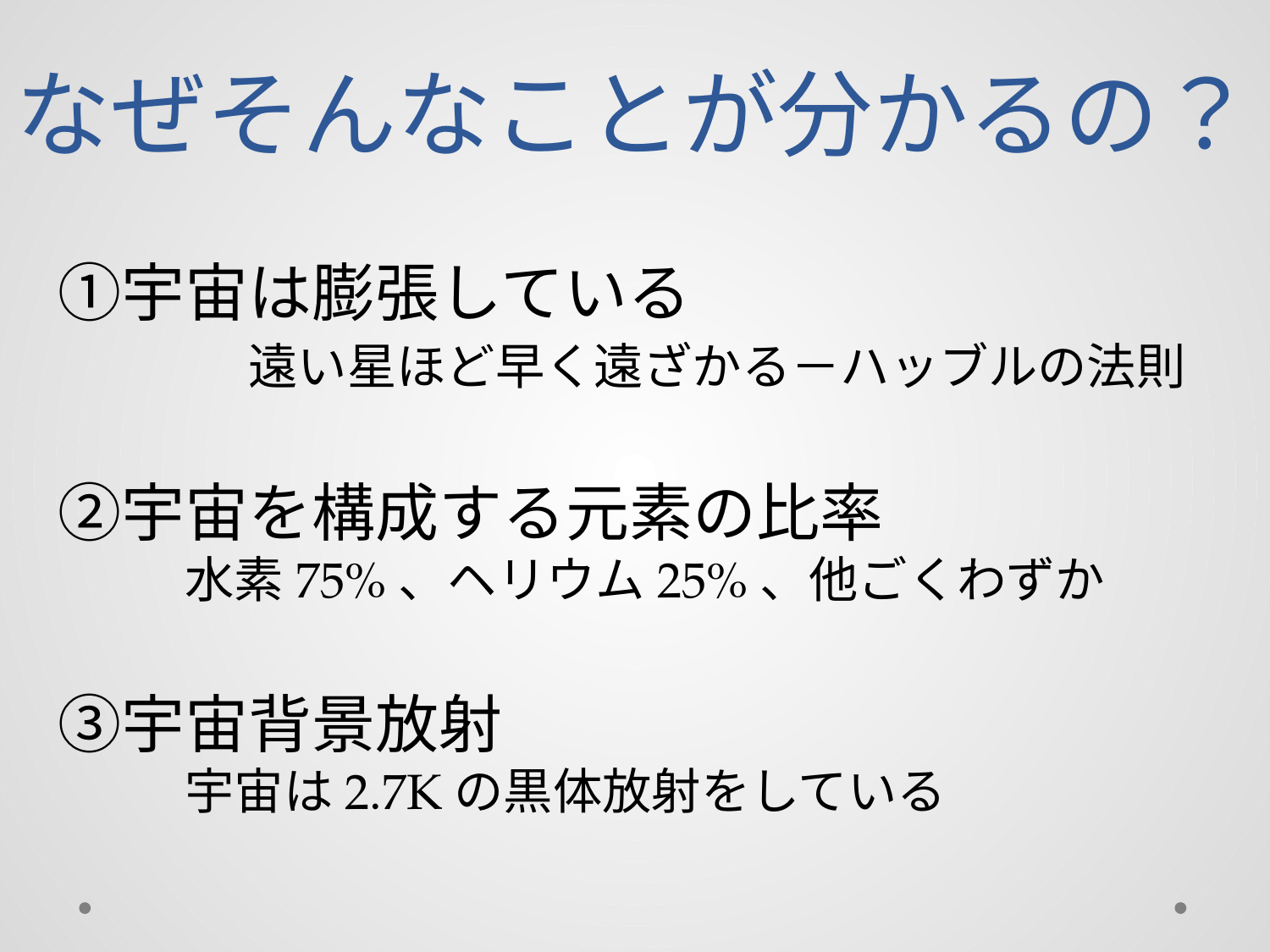

# なぜそんなことが分かるの？
宇宙は膨張している
	遠い星ほど早く遠ざかる－ハッブルの法則

宇宙を構成する元素の比率
水素75%、ヘリウム25%、他ごくわずか

宇宙背景放射
宇宙は2.7Kの黒体放射をしている